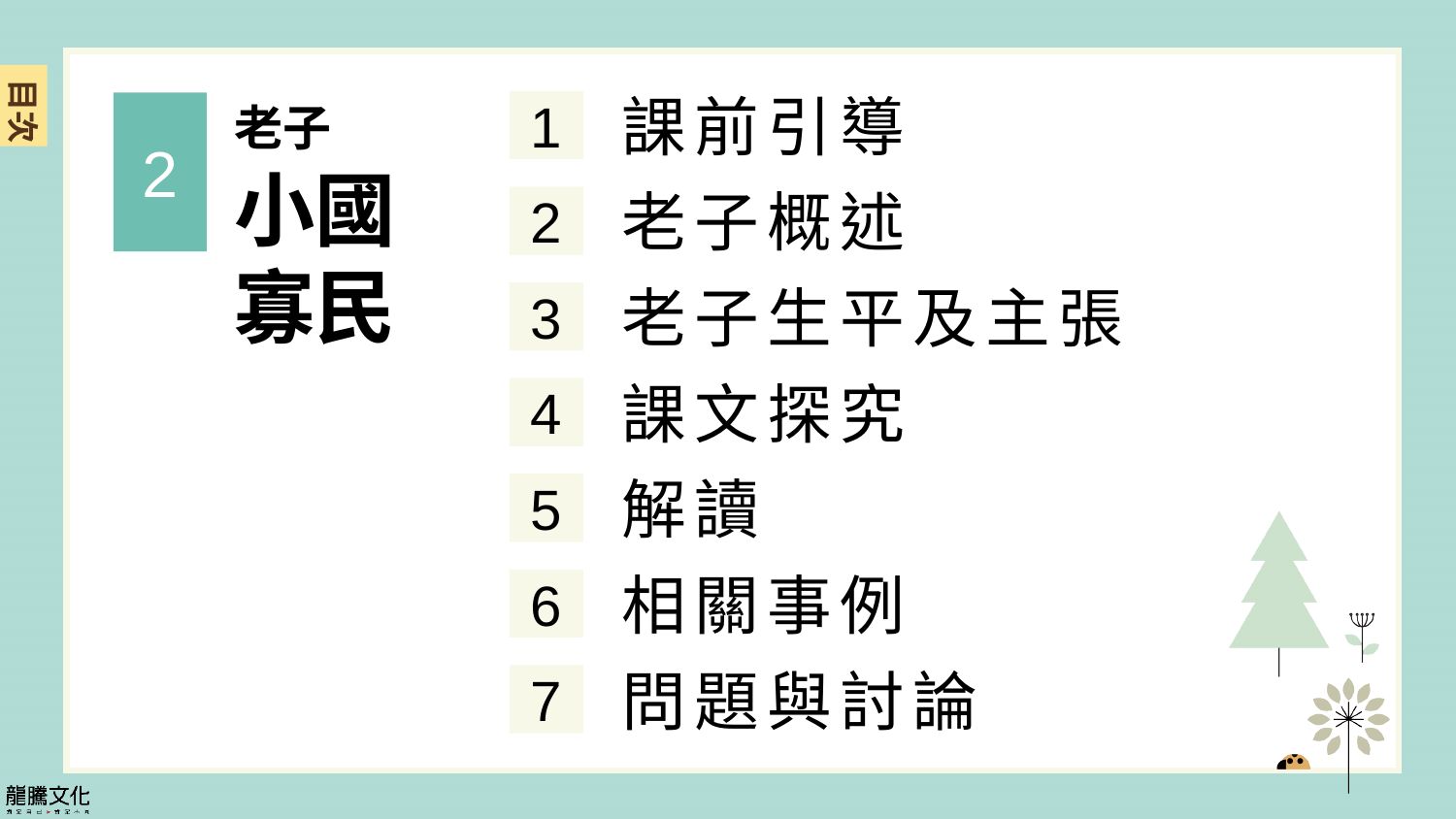

課前引導
老子
小國寡民

2
1
老子概述

2
老子生平及主張

3
課文探究

4
解讀

5
相關事例

6
問題與討論

7